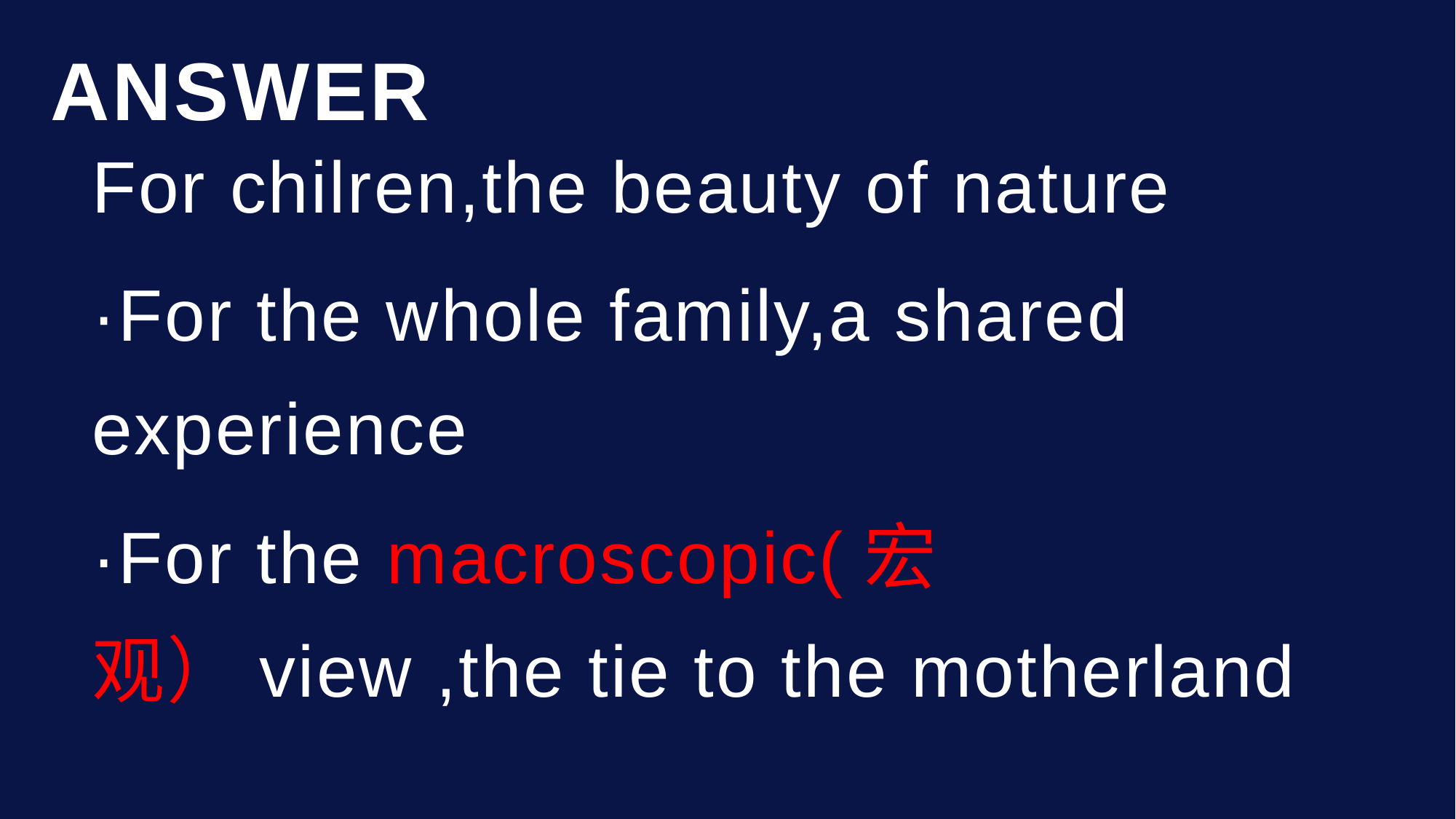

# ANSWER
For chilren,the beauty of nature
·For the whole family,a shared experience
·For the macroscopic(宏观）view ,the tie to the motherland